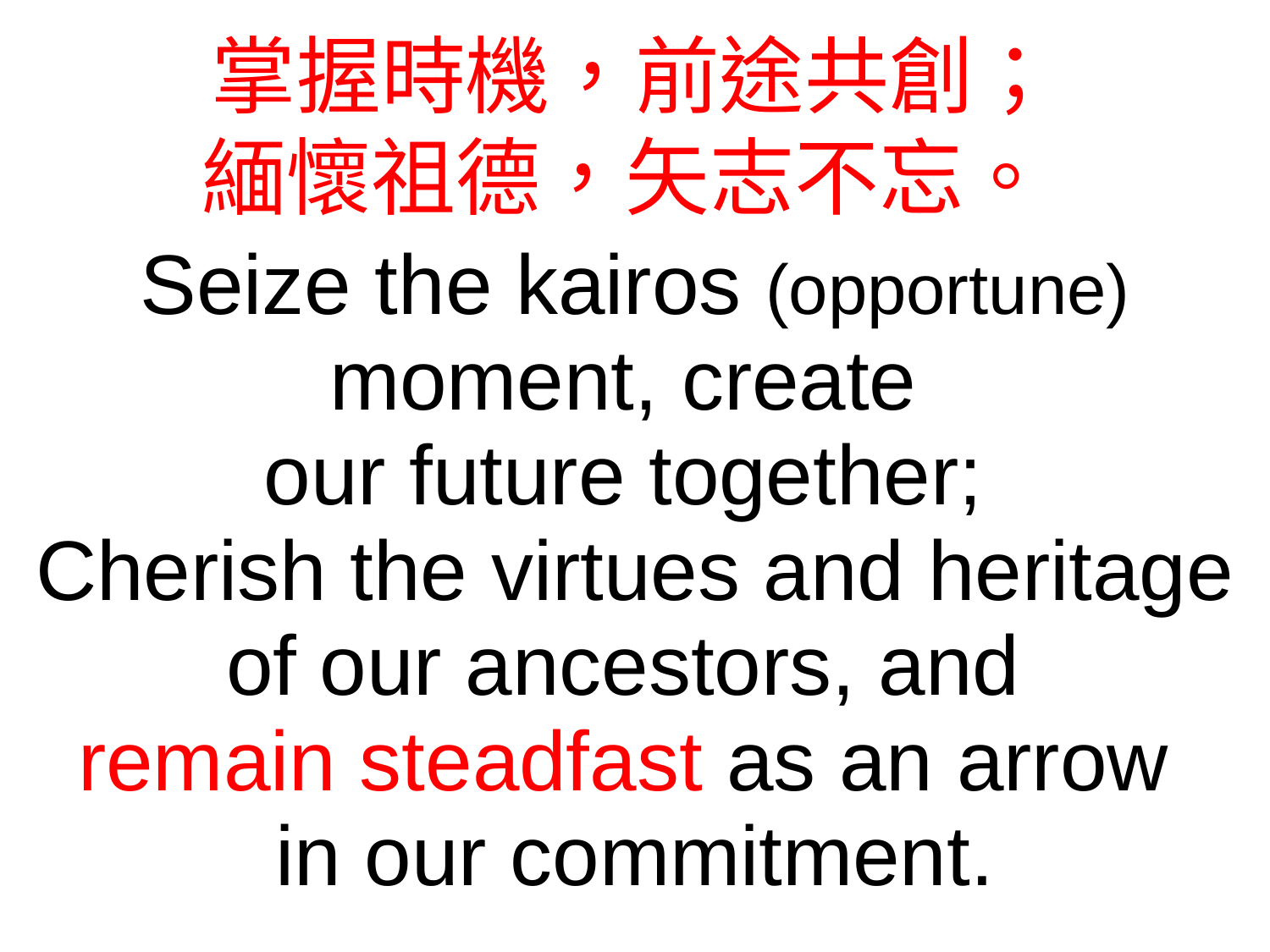

掌握時機，前途共創；
緬懷祖德，矢志不忘。
Seize the kairos (opportune) moment, create
our future together;
Cherish the virtues and heritage of our ancestors, and
remain steadfast as an arrow
in our commitment.